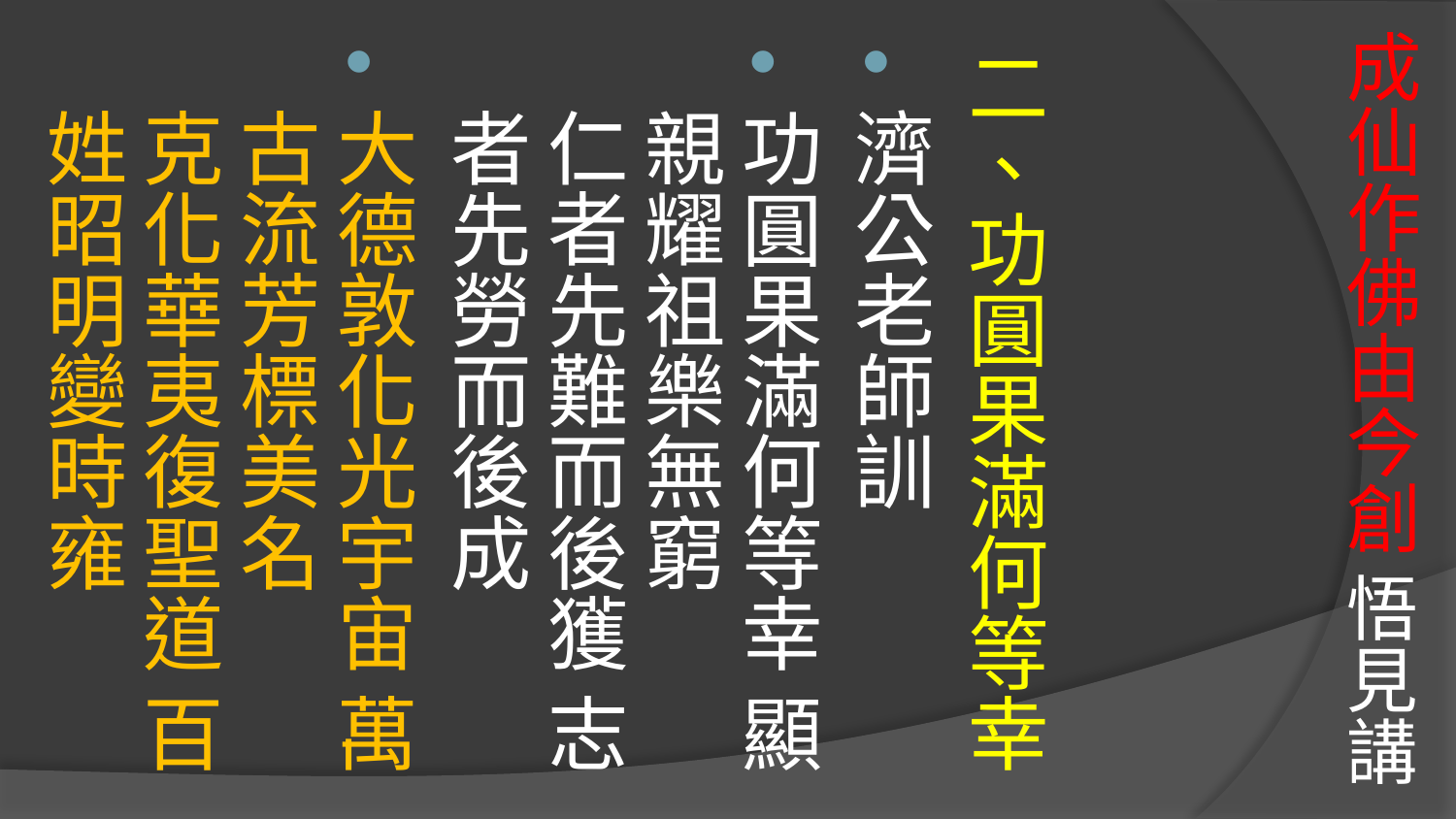

# 成仙作佛由今創 悟見講
二、功圓果滿何等幸
濟公老師訓
功圓果滿何等幸 顯親耀祖樂無窮
仁者先難而後獲 志者先勞而後成
大德敦化光宇宙 萬古流芳標美名
克化華夷復聖道 百姓昭明變時雍